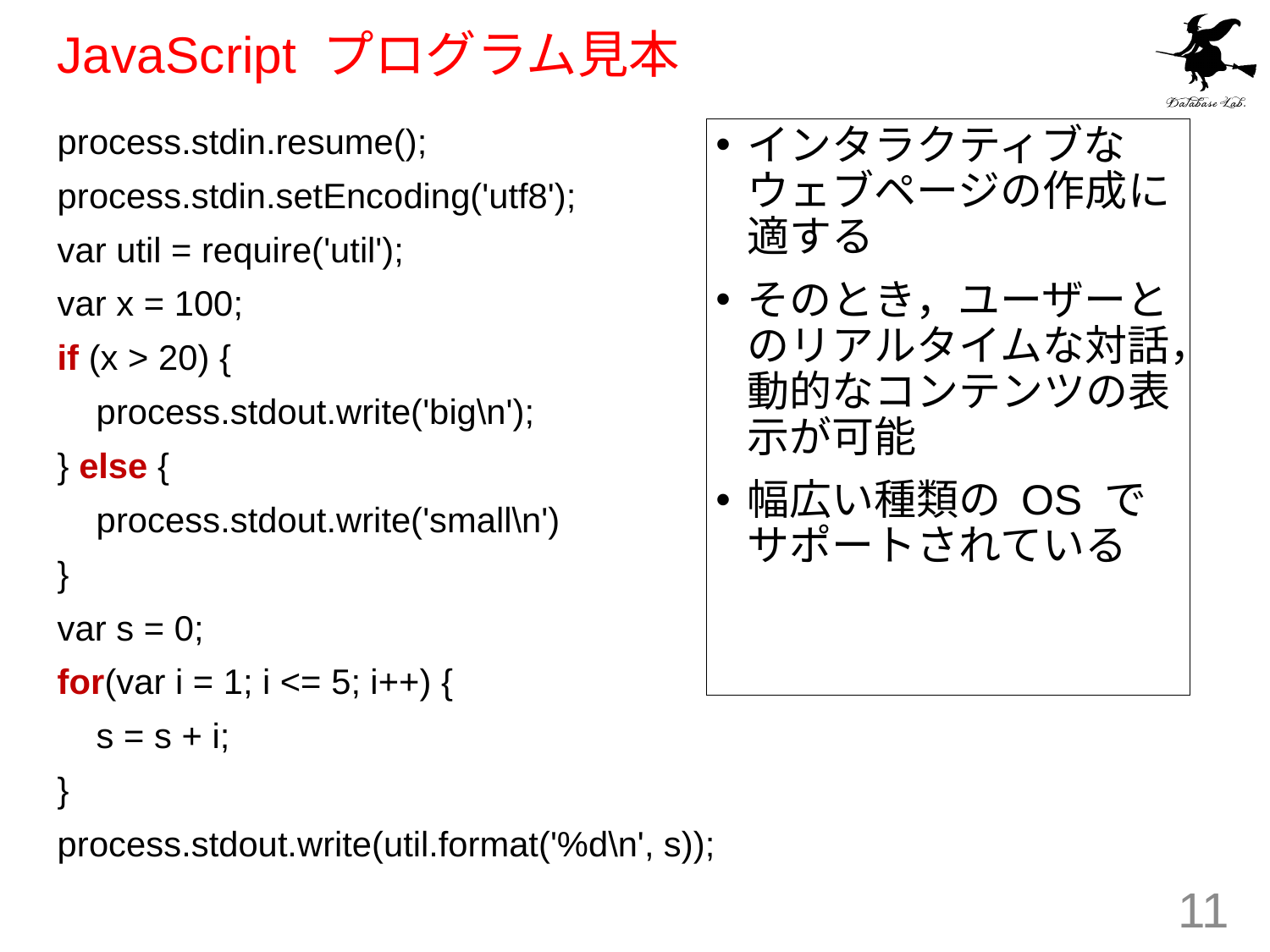

# JavaScript プログラム見本
process.stdin.resume();
process.stdin.setEncoding('utf8');
var util = require('util');
var x = 100;
if (x > 20) {
    process.stdout.write('big\n');
} else {
    process.stdout.write('small\n')
}
var s = 0;
for(var i = 1; i <= 5; i++) {
    s = s + i;
}
process.stdout.write(util.format('%d\n', s));
インタラクティブなウェブページの作成に適する
そのとき，ユーザーとのリアルタイムな対話，動的なコンテンツの表示が可能
幅広い種類の OS でサポートされている

11